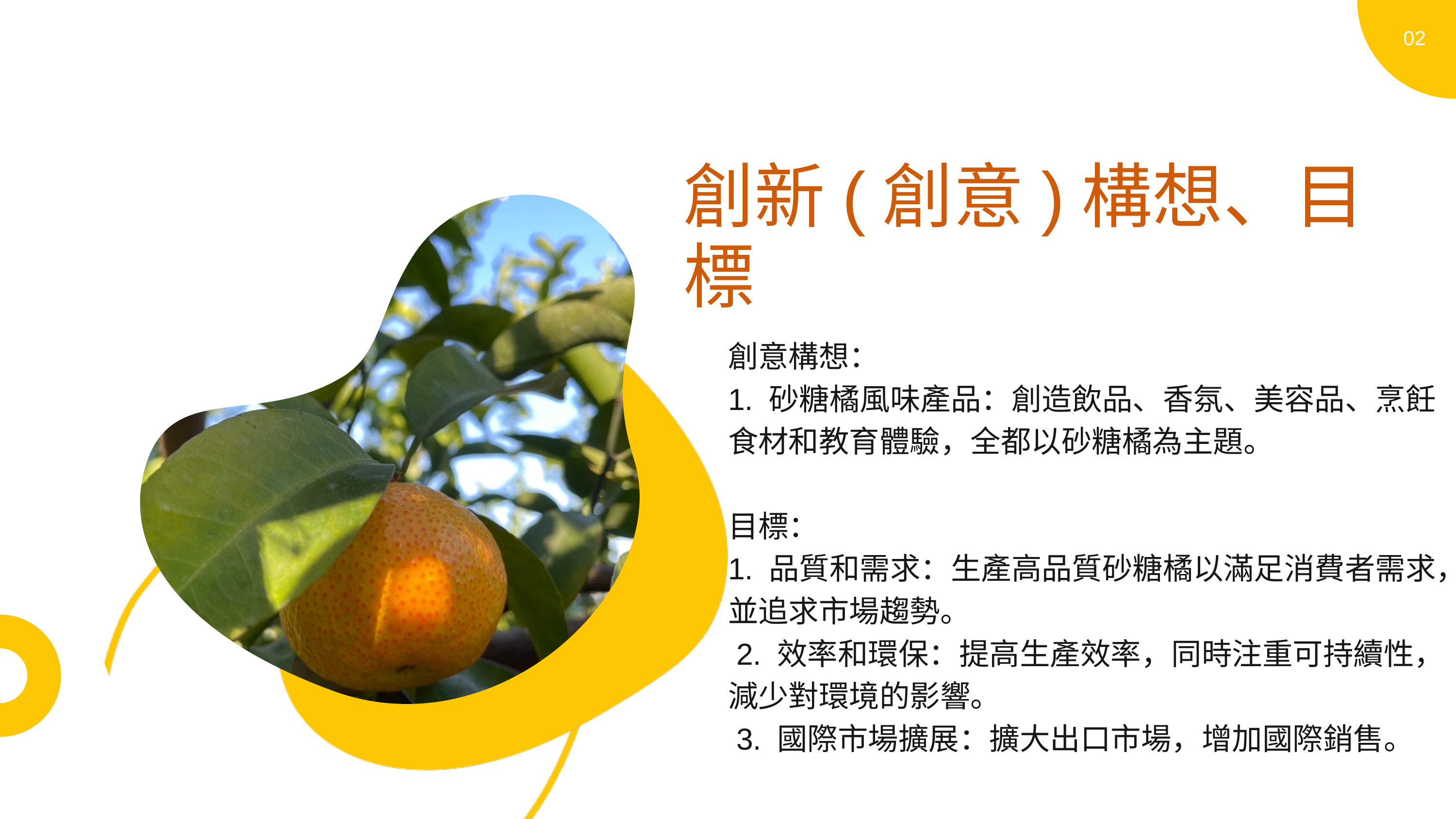

02
創新(創意)構想、目標
ABOUT ORANGE FRUIT

創意構想：
1. 砂糖橘風味產品：創造飲品、香氛、美容品、烹飪食材和教育體驗，全都以砂糖橘為主題。

目標：
1. 品質和需求：生產高品質砂糖橘以滿足消費者需求，並追求市場趨勢。
 2. 效率和環保：提高生產效率，同時注重可持續性，減少對環境的影響。
 3. 國際市場擴展：擴大出口市場，增加國際銷售。